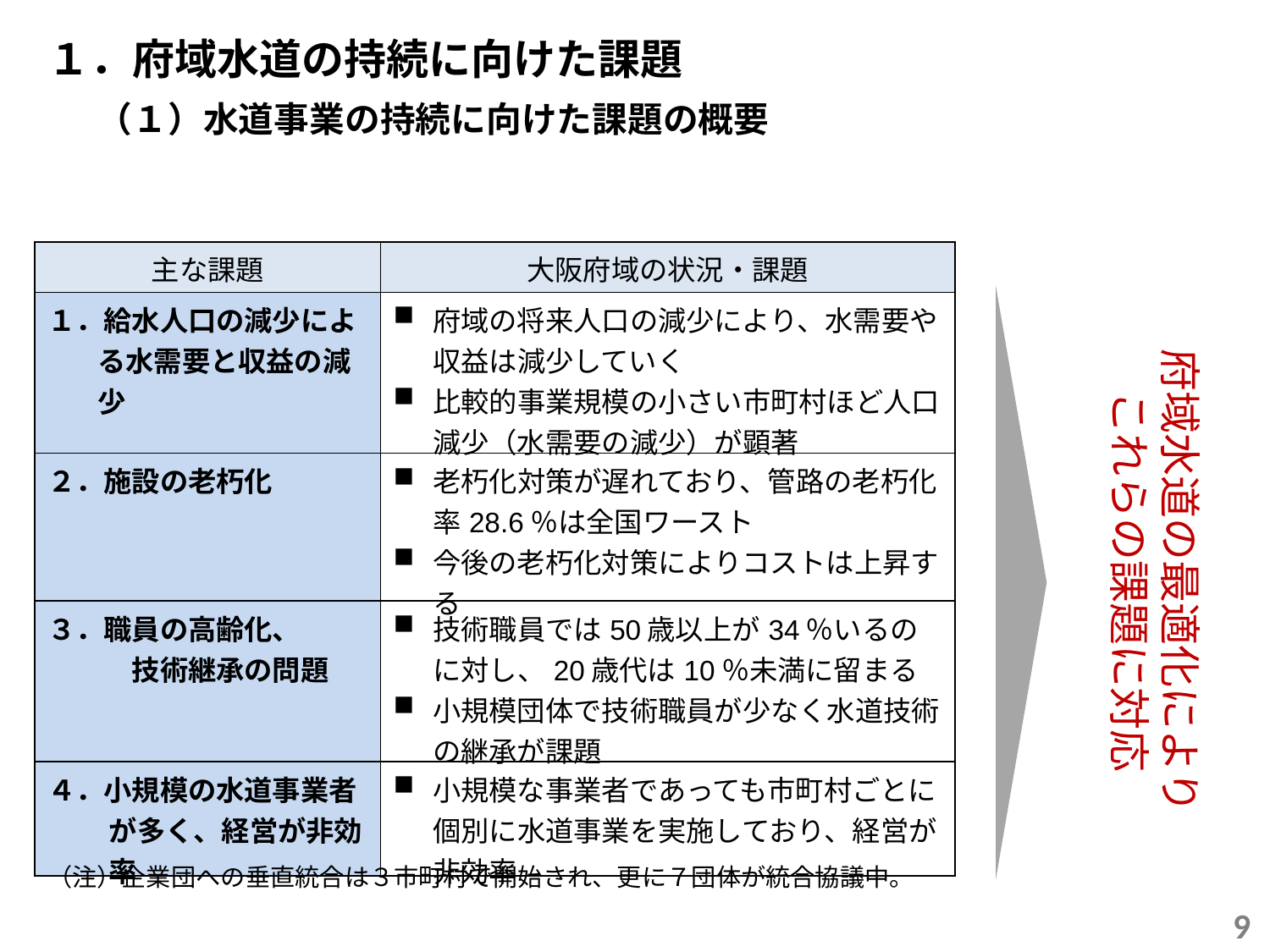

１．府域水道の持続に向けた課題
（１）水道事業の持続に向けた課題の概要
| 主な課題 | 大阪府域の状況・課題 |
| --- | --- |
| １．給水人口の減少による水需要と収益の減少 | 府域の将来人口の減少により、水需要や収益は減少していく 比較的事業規模の小さい市町村ほど人口減少（水需要の減少）が顕著 |
| ２．施設の老朽化 | 老朽化対策が遅れており、管路の老朽化率28.6％は全国ワースト 今後の老朽化対策によりコストは上昇する |
| ３．職員の高齢化、 　　　技術継承の問題 | 技術職員では50歳以上が34％いるのに対し、20歳代は10％未満に留まる 小規模団体で技術職員が少なく水道技術の継承が課題 |
| ４．小規模の水道事業者が多く、経営が非効率 | 小規模な事業者であっても市町村ごとに個別に水道事業を実施しており、経営が非効率 |
府域水道の最適化により
これらの課題に対応

（注）企業団への垂直統合は３市町村で開始され、更に７団体が統合協議中。
9